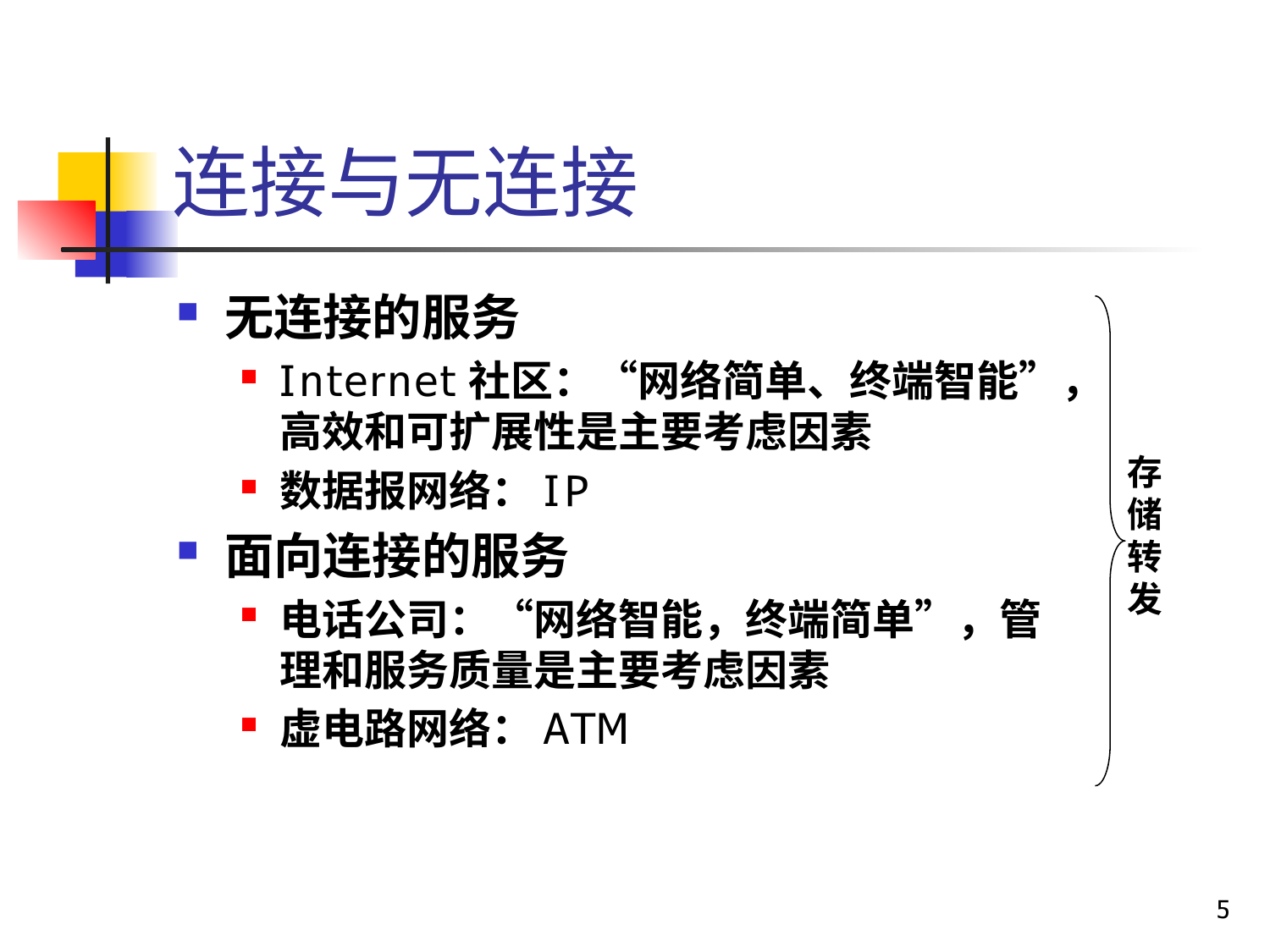

# 连接与无连接
无连接的服务
Internet社区：“网络简单、终端智能”，高效和可扩展性是主要考虑因素
数据报网络：IP
面向连接的服务
电话公司：“网络智能，终端简单”，管理和服务质量是主要考虑因素
虚电路网络：ATM

存储转发
5